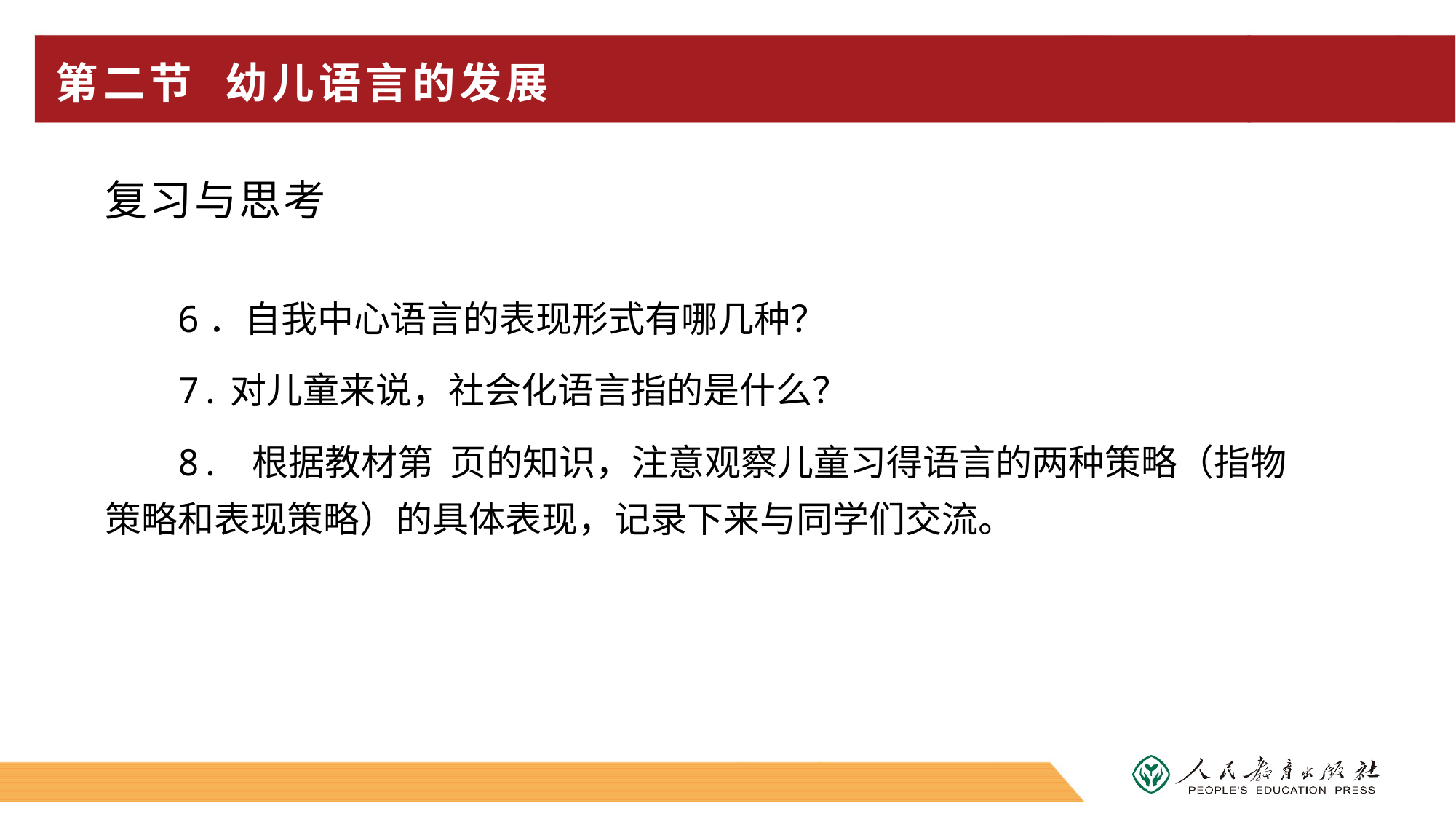

# 第二节  幼儿语言的发展
复习与思考
6．自我中心语言的表现形式有哪几种？
7.对儿童来说，社会化语言指的是什么？
8. 根据教材第  页的知识，注意观察儿童习得语言的两种策略（指物策略和表现策略）的具体表现，记录下来与同学们交流。